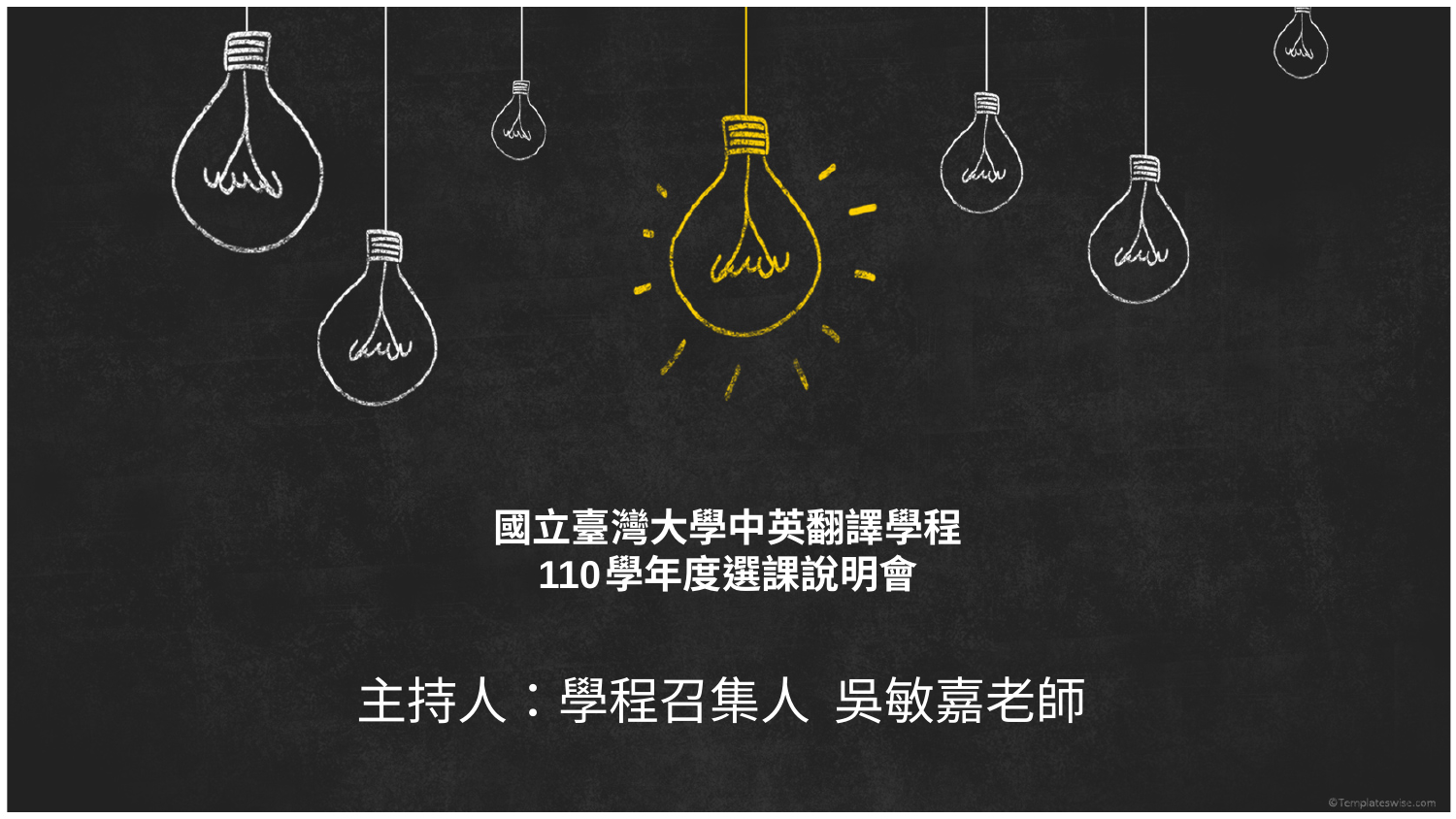

# 國立臺灣大學中英翻譯學程 110學年度選課說明會
主持人：學程召集人  吳敏嘉老師